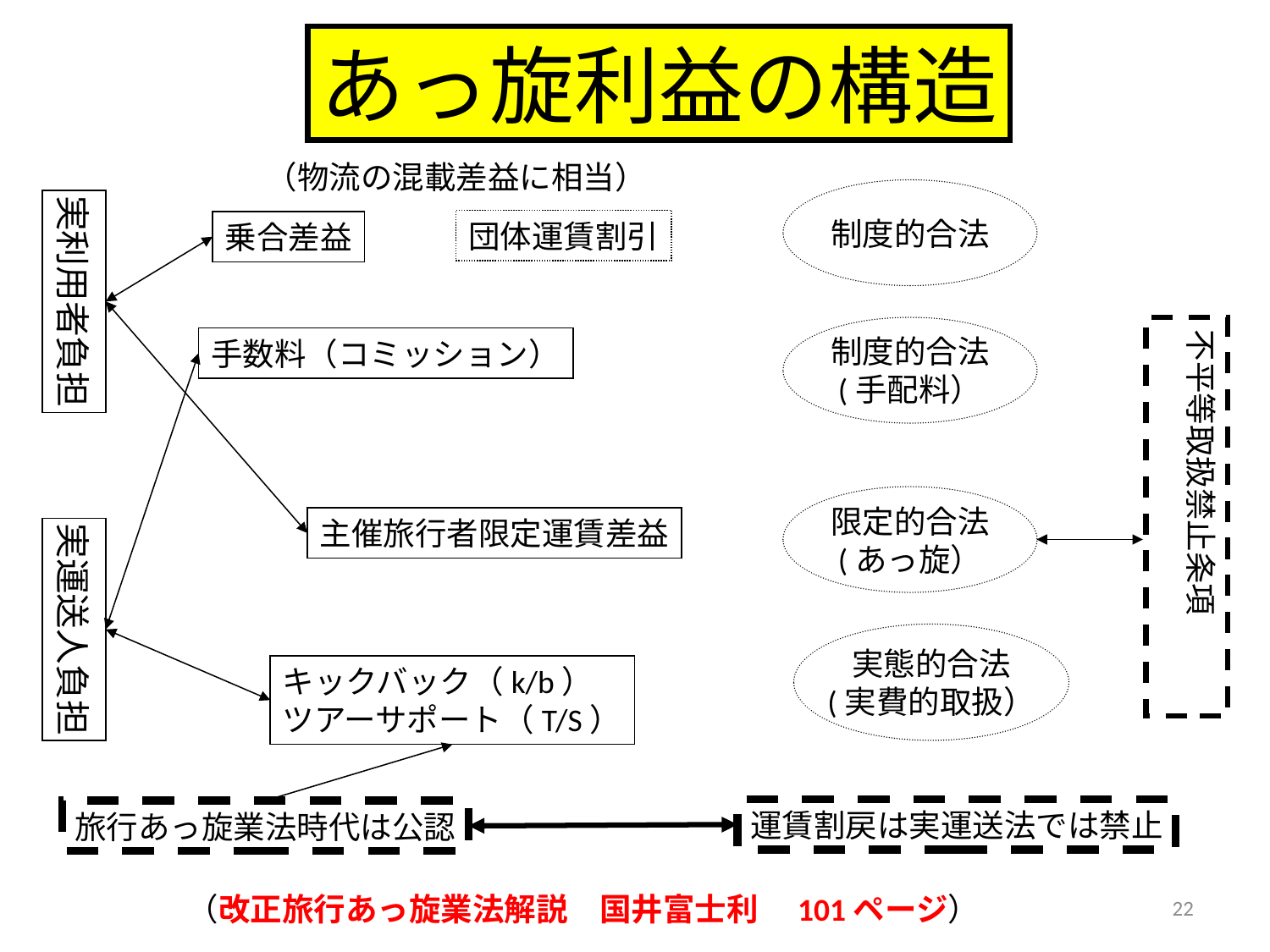

あっ旋利益の構造
（物流の混載差益に相当）
制度的合法
実利用者負担
団体運賃割引
乗合差益
制度的合法
(手配料）
不平等取扱禁止条項
手数料（コミッション）
限定的合法
(あっ旋）
主催旅行者限定運賃差益
実運送人負担
実態的合法
(実費的取扱）
キックバック（k/b）
ツアーサポート（T/S）
運賃割戻は実運送法では禁止
旅行あっ旋業法時代は公認
22
（改正旅行あっ旋業法解説　国井富士利　101ページ）